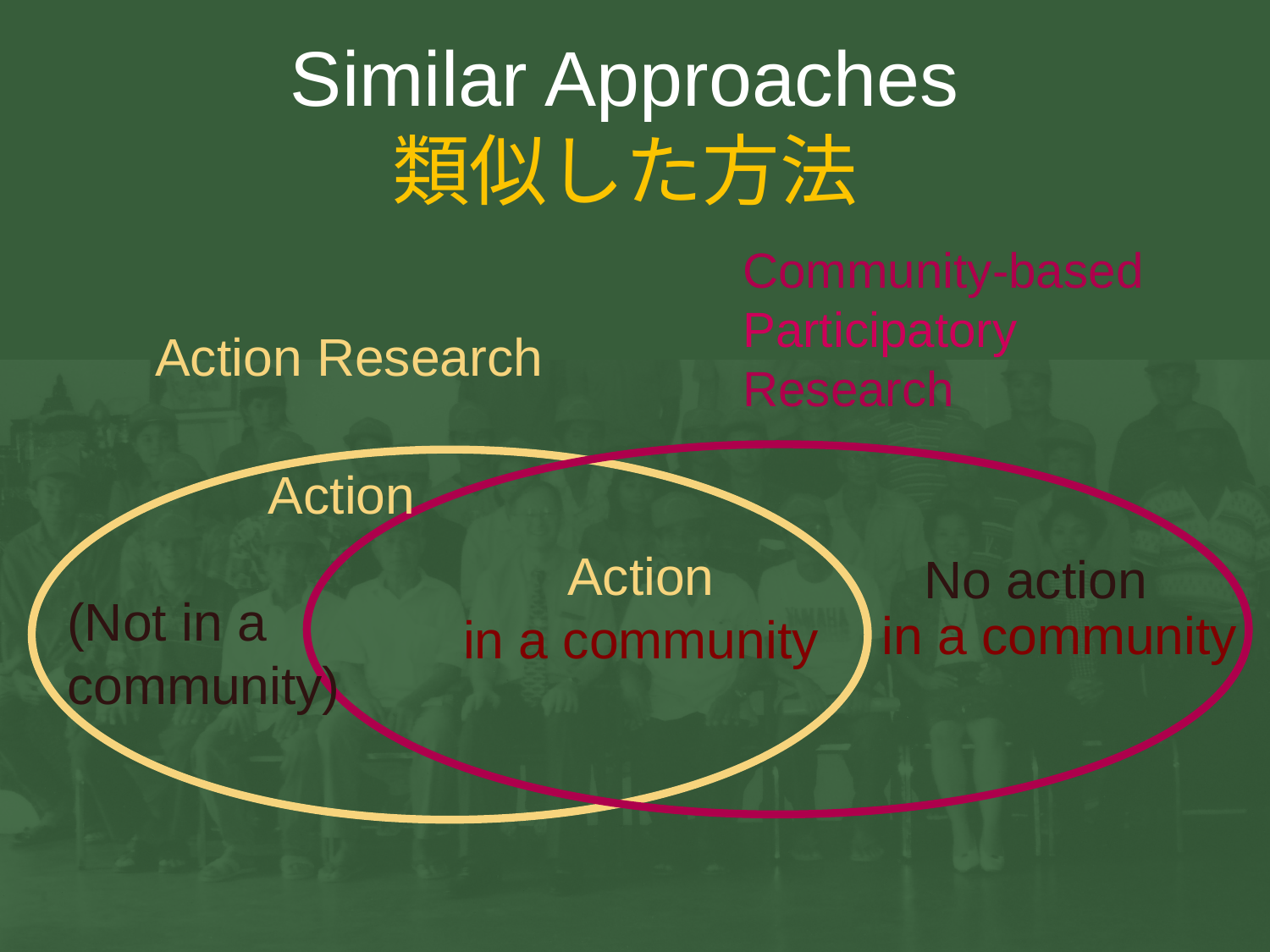

# Similar Approaches 類似した方法
Community-based
Participatory
Research
Action Research

Action
Action
in a community
No action
(Not in a
community)
in a community